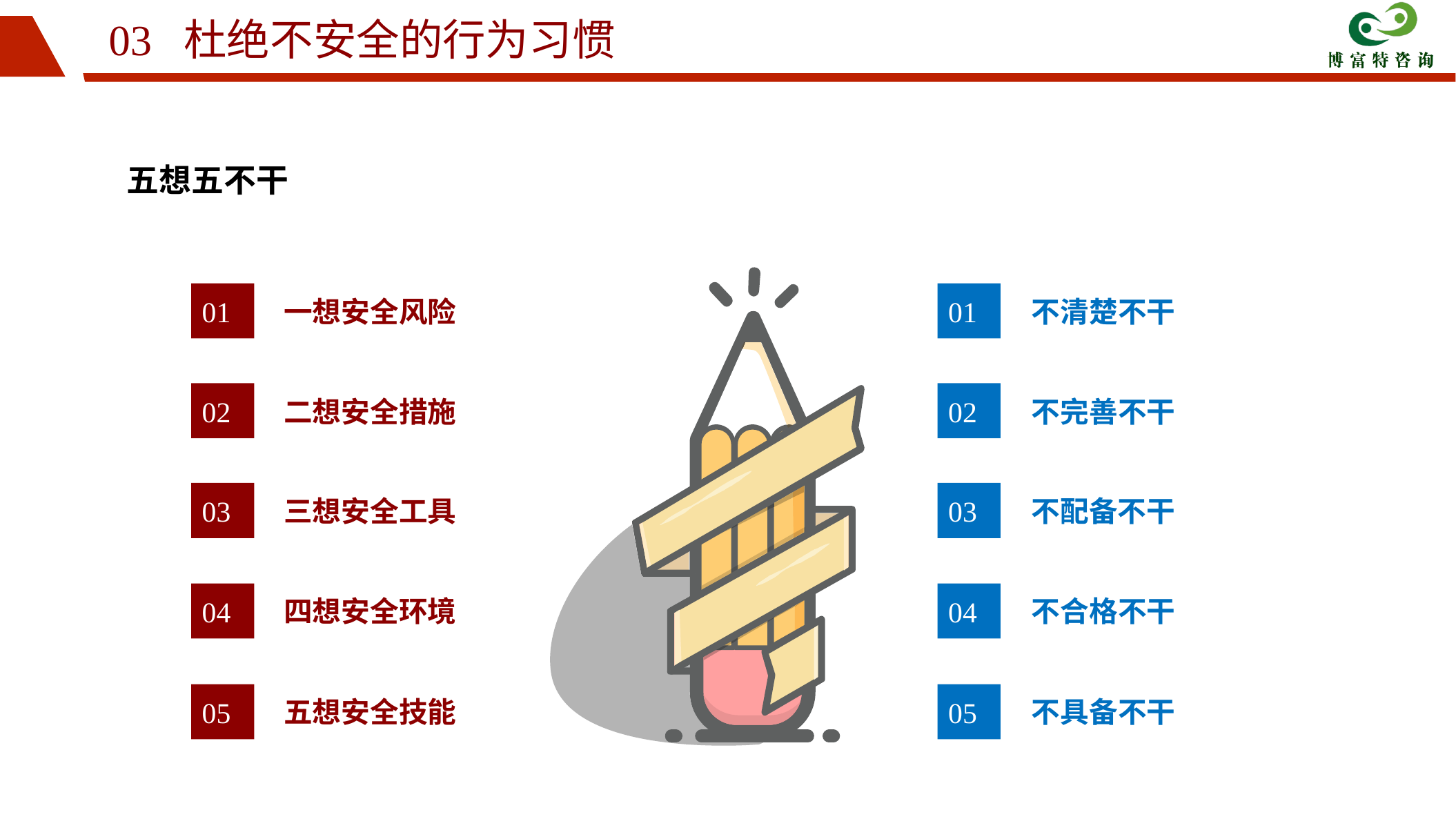

03  杜绝不安全的行为习惯

五想五不干

01
一想安全风险
02
二想安全措施
03
三想安全工具
四想安全环境
04
五想安全技能
05
01
不清楚不干
02
不完善不干
03
不配备不干
不合格不干
04
不具备不干
05